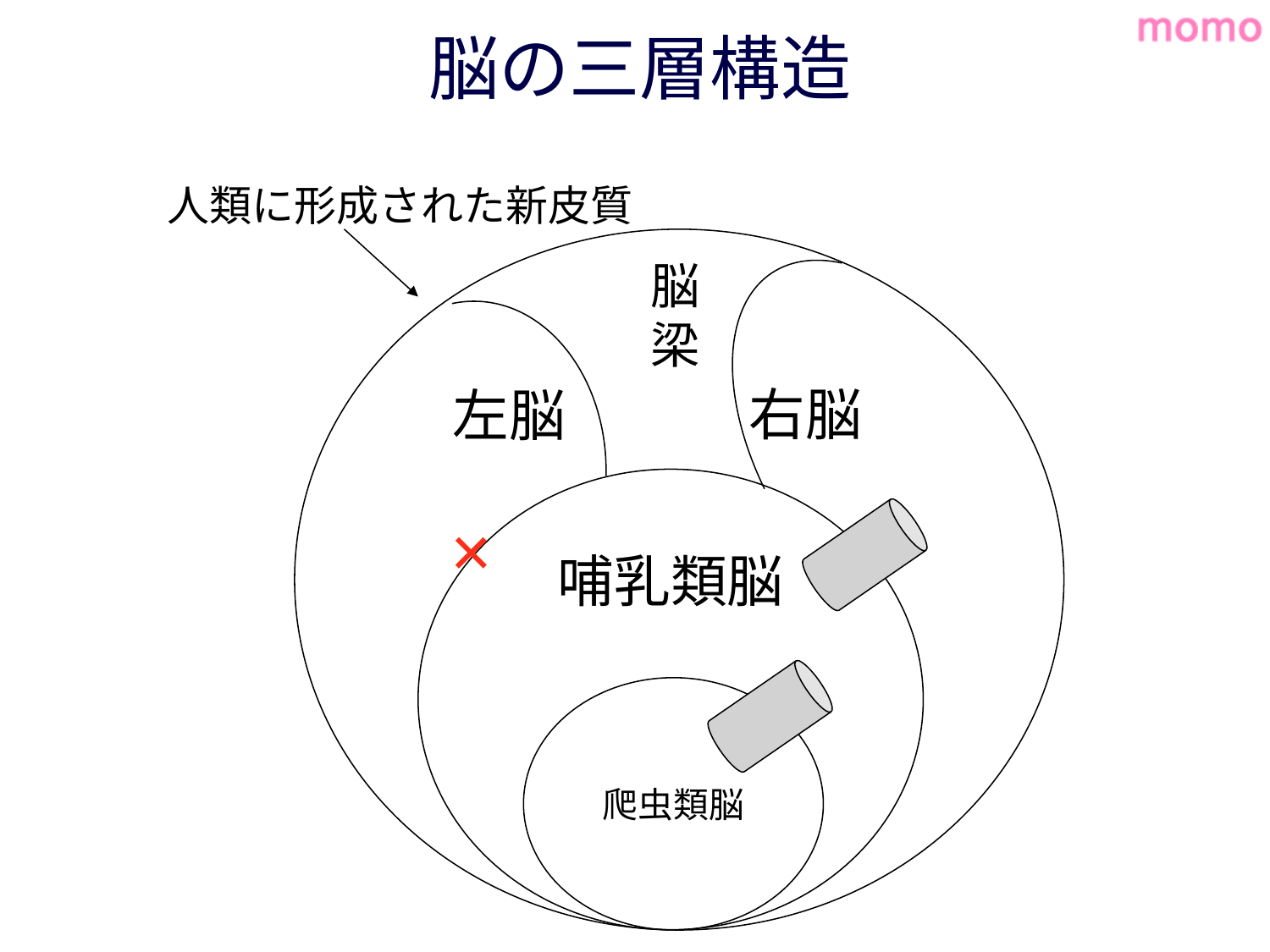

# 脳の三層構造
人類に形成された新皮質

脳梁

右脳
左脳
哺乳類脳

爬虫類脳
×